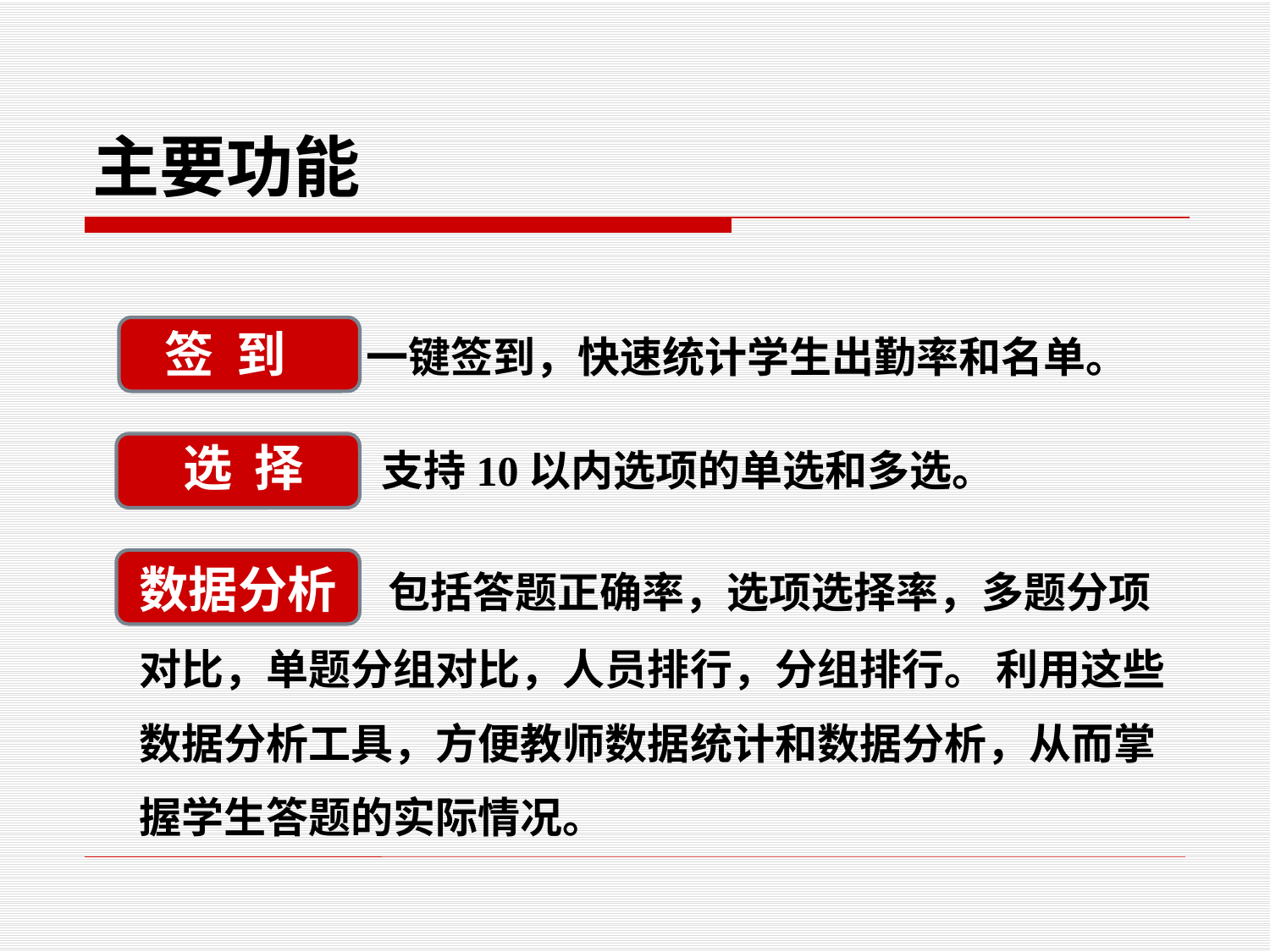

# 主要功能
     签  到     一键签到，快速统计学生出勤率和名单。

 选  择      支持10以内选项的单选和多选。

数据分析    包括答题正确率，选项选择率，多题分项对比，单题分组对比，人员排行，分组排行。 利用这些数据分析工具，方便教师数据统计和数据分析，从而掌握学生答题的实际情况。